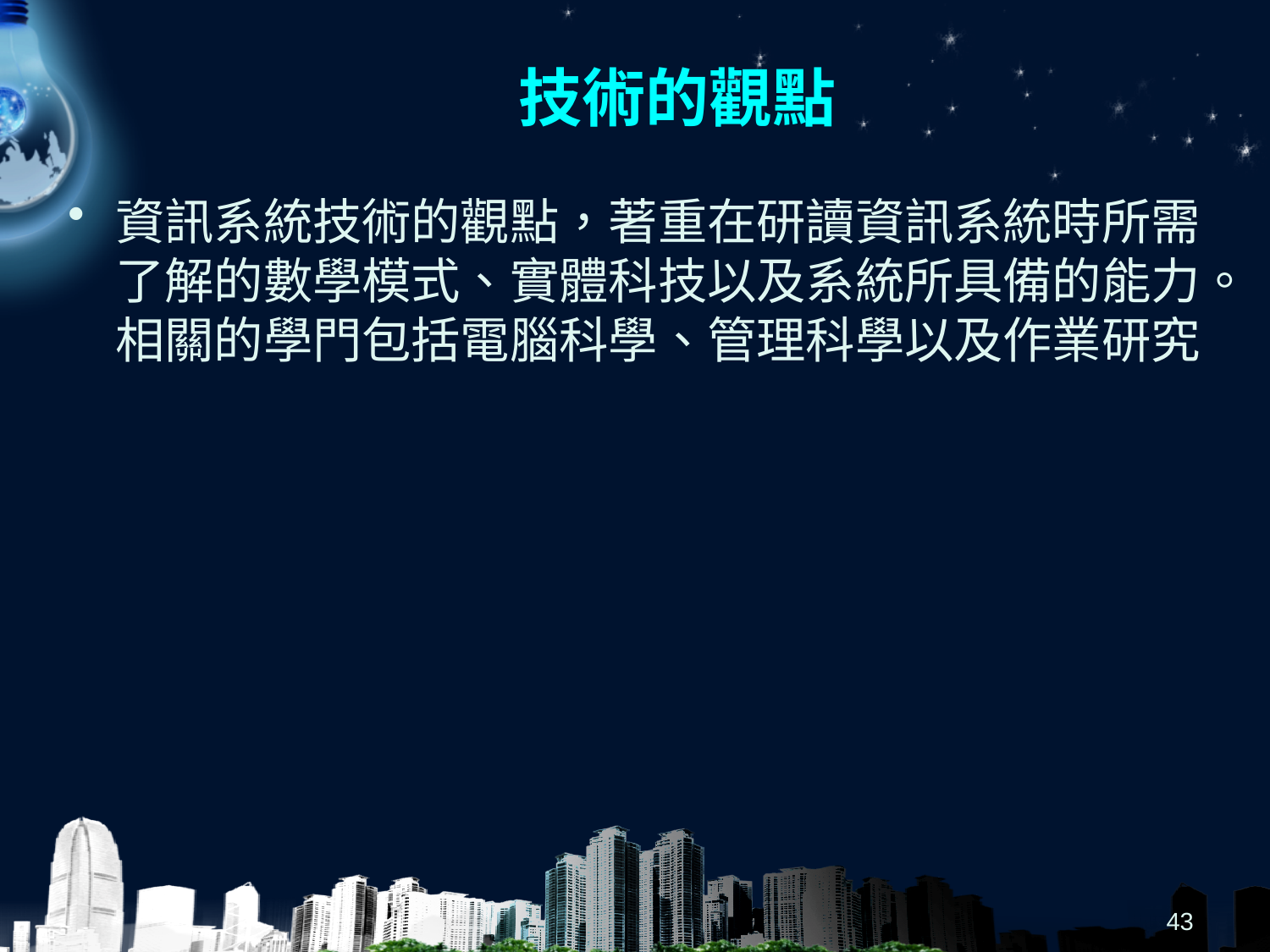

# 技術的觀點
資訊系統技術的觀點，著重在研讀資訊系統時所需了解的數學模式、實體科技以及系統所具備的能力。相關的學門包括電腦科學、管理科學以及作業研究
43